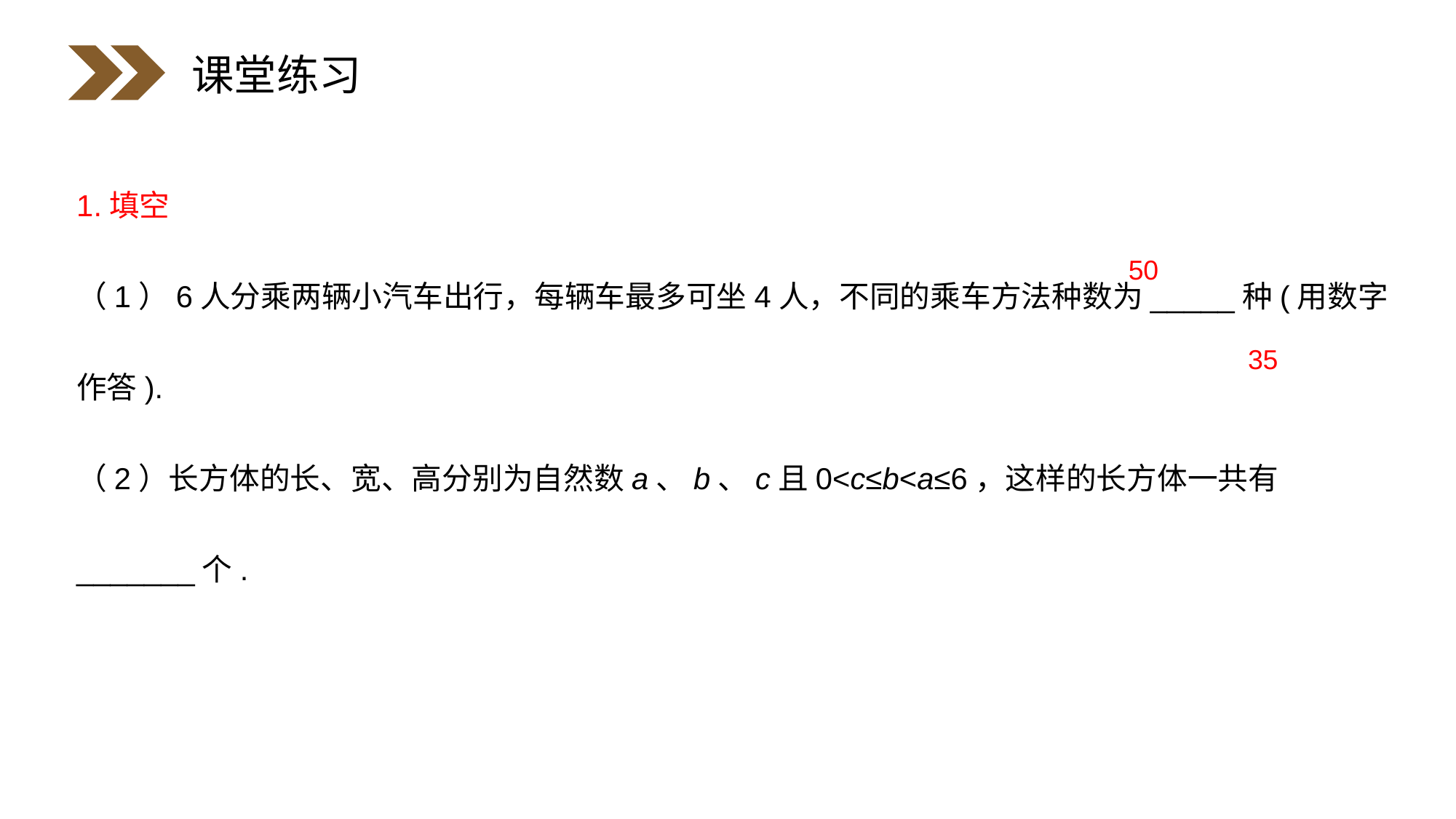

课堂练习
1.填空
（1）6人分乘两辆小汽车出行，每辆车最多可坐4人，不同的乘车方法种数为_____种(用数字作答).
（2）长方体的长、宽、高分别为自然数a、b、c且0<c≤b<a≤6，这样的长方体一共有_______个.

50
35